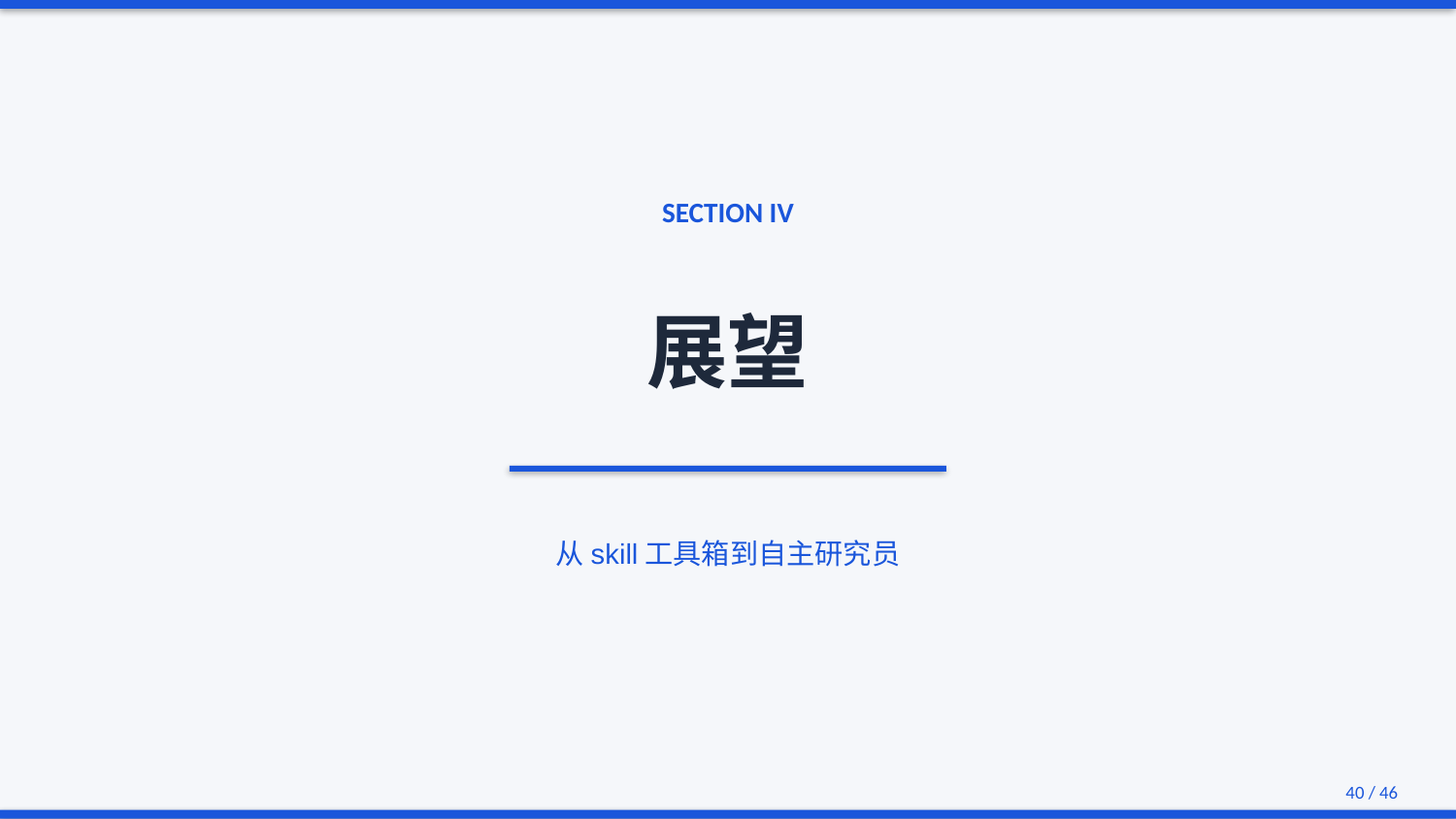

SECTION IV
展望

从skill工具箱到自主研究员
40 / 46